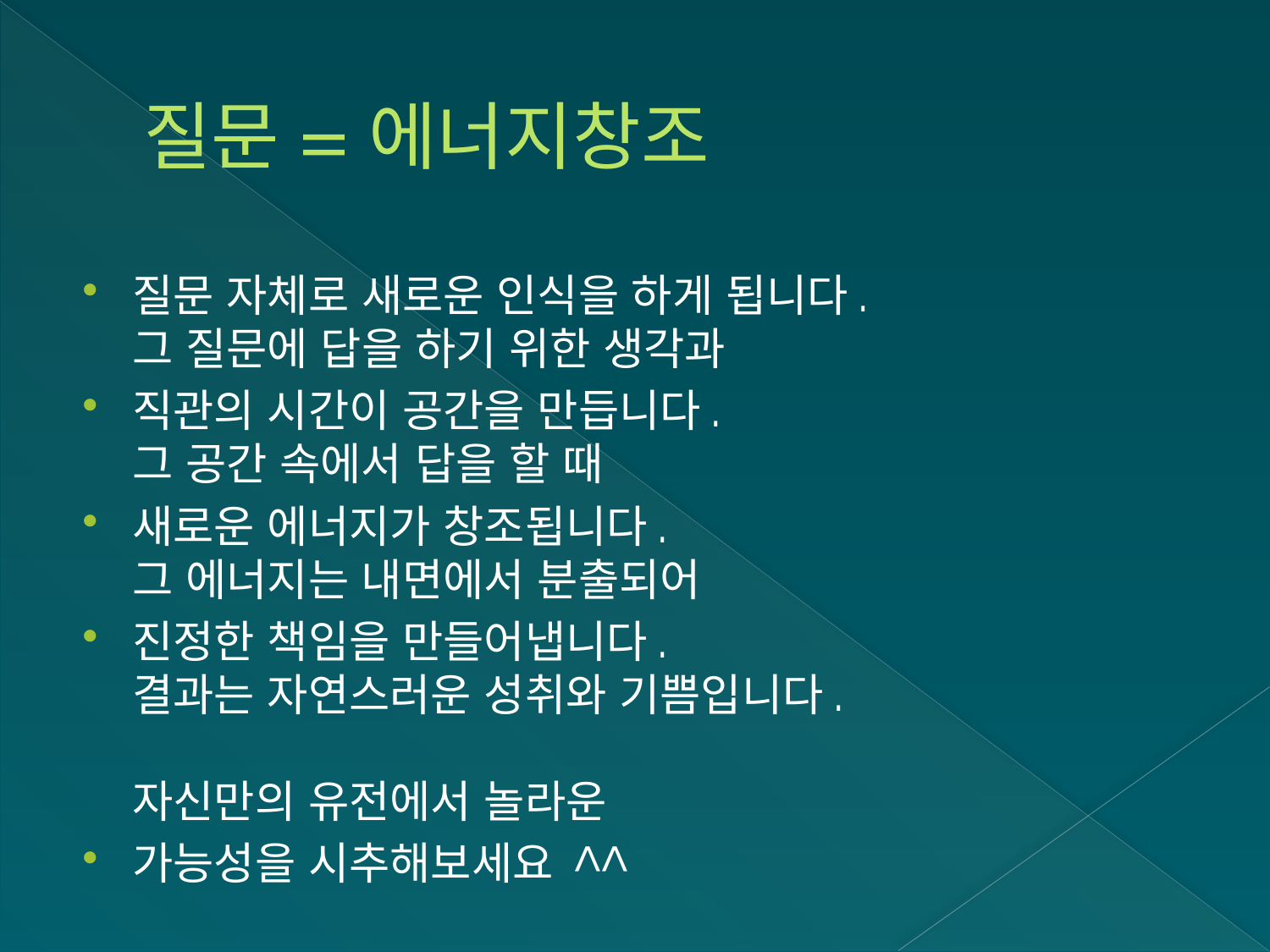

# 질문=에너지창조
질문 자체로 새로운 인식을 하게 됩니다.
그 질문에 답을 하기 위한 생각과
직관의 시간이 공간을 만듭니다.
그 공간 속에서 답을 할 때
새로운 에너지가 창조됩니다.
그 에너지는 내면에서 분출되어
진정한 책임을 만들어냅니다.
결과는 자연스러운 성취와 기쁨입니다.
자신만의 유전에서 놀라운
가능성을 시추해보세요 ^^